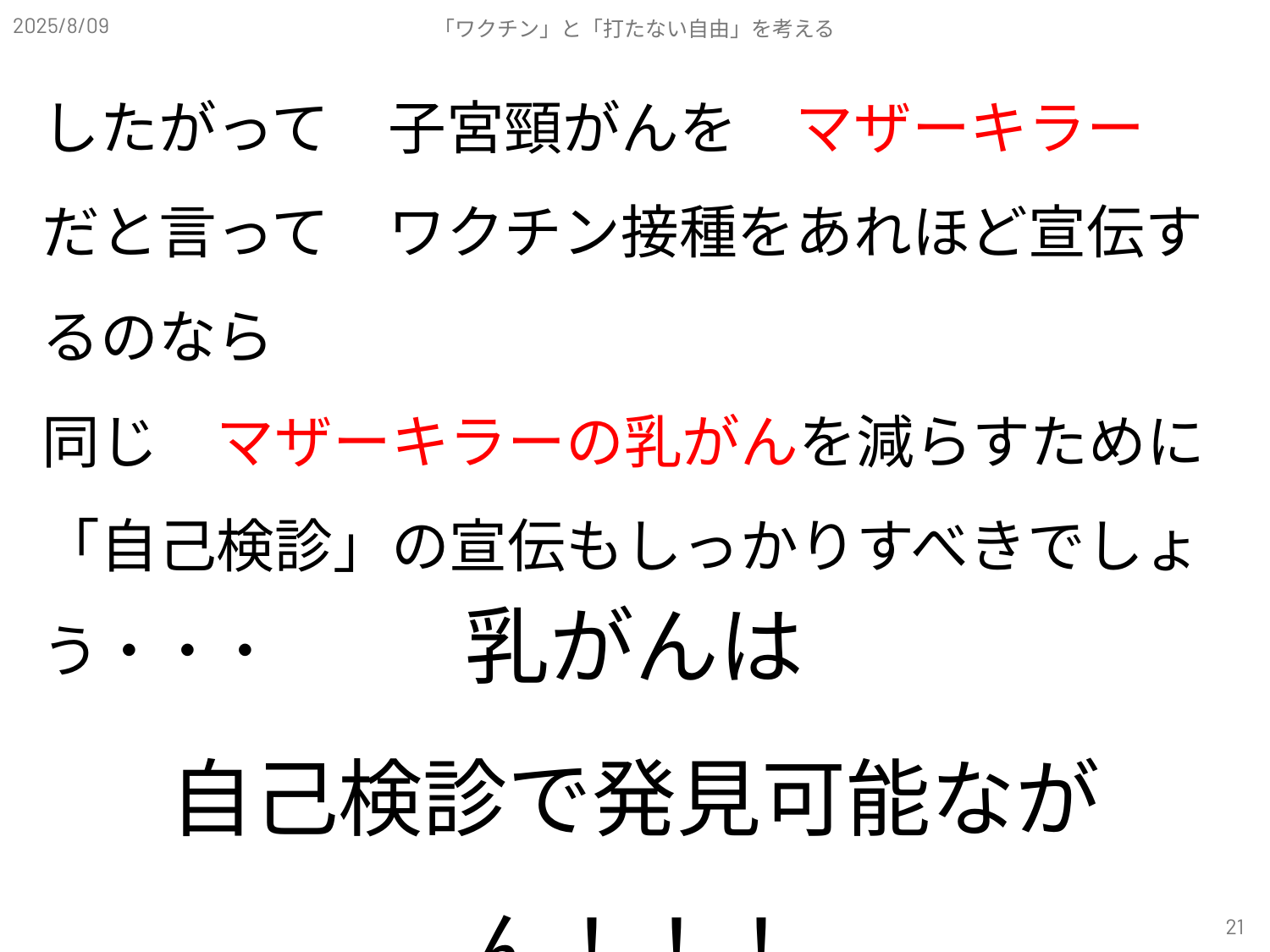

2025/8/09
「ワクチン」と「打たない自由」を考える
したがって　子宮頸がんを　マザーキラー　だと言って　ワクチン接種をあれほど宣伝するのなら
同じ　マザーキラーの乳がんを減らすために
「自己検診」の宣伝もしっかりすべきでしょう・・・
乳がんは
自己検診で発見可能ながん！！！
21